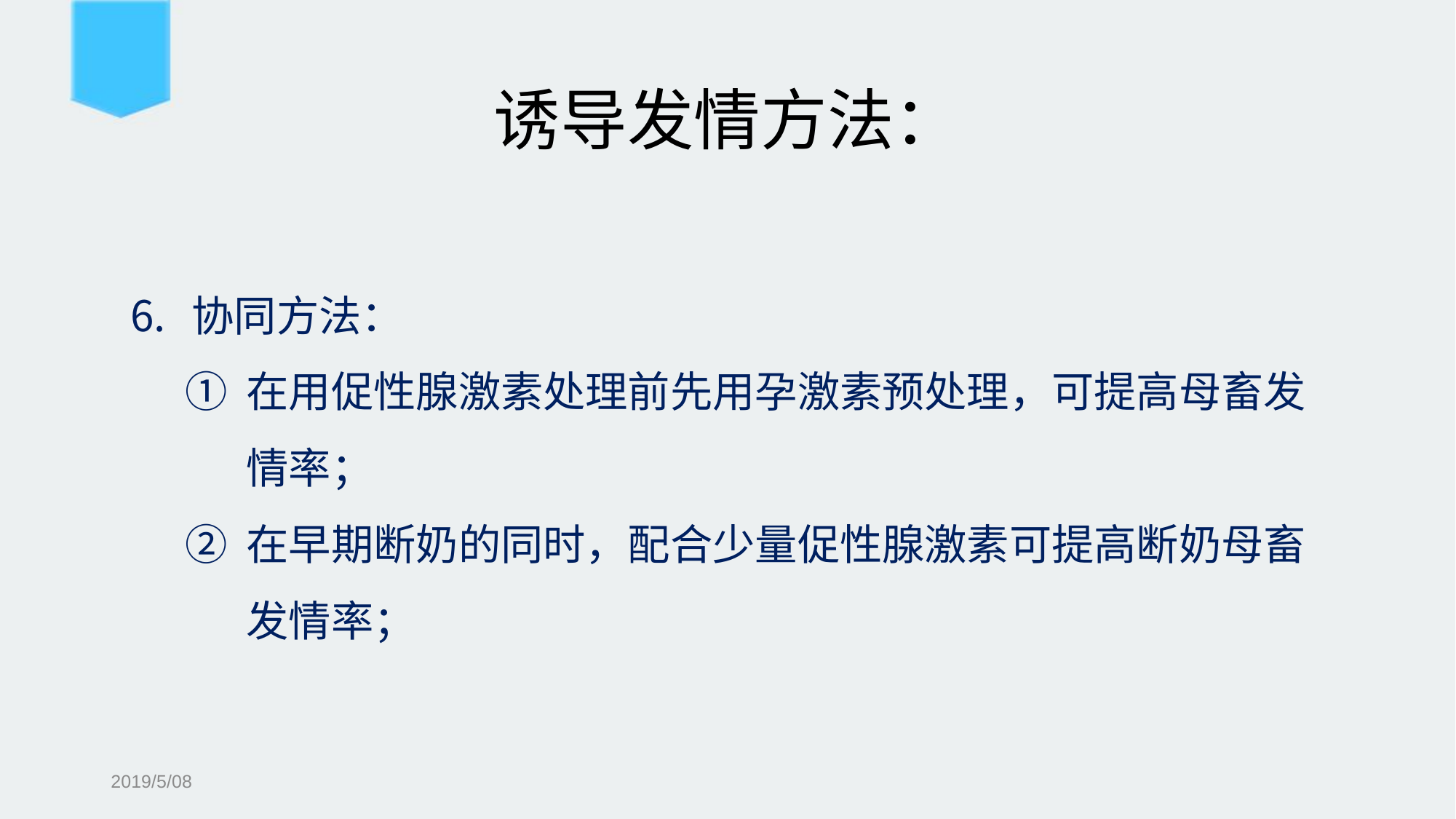

# 诱导发情方法：

协同方法：
在用促性腺激素处理前先用孕激素预处理，可提高母畜发情率；
在早期断奶的同时，配合少量促性腺激素可提高断奶母畜发情率；
2019/5/08